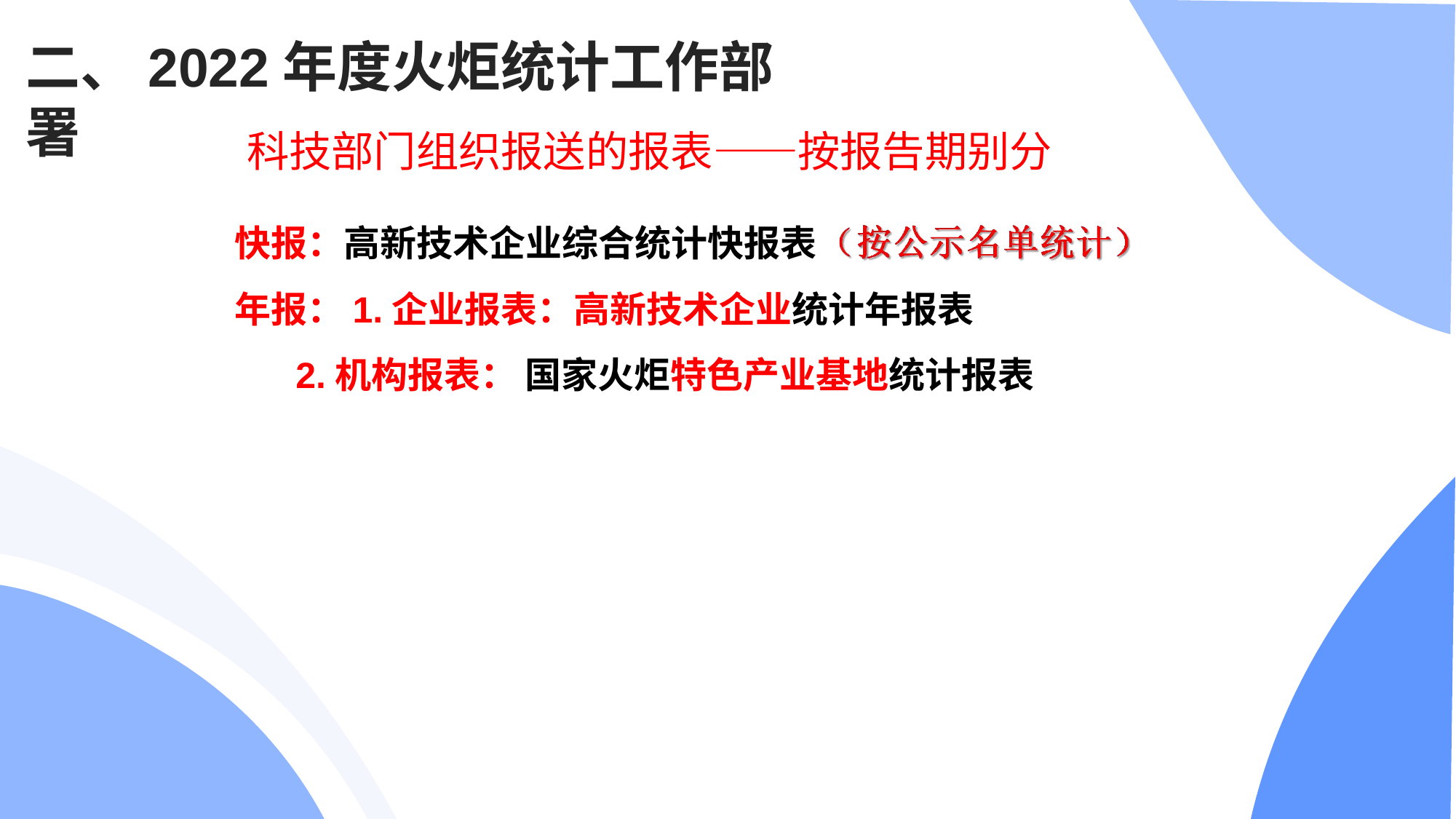

# 二、2022年度火炬统计工作部署
科技部门组织报送的报表——按报告期别分

快报：高新技术企业综合统计快报表
年报：1.企业报表：高新技术企业统计年报表
      2.机构报表： 国家火炬特色产业基地统计报表